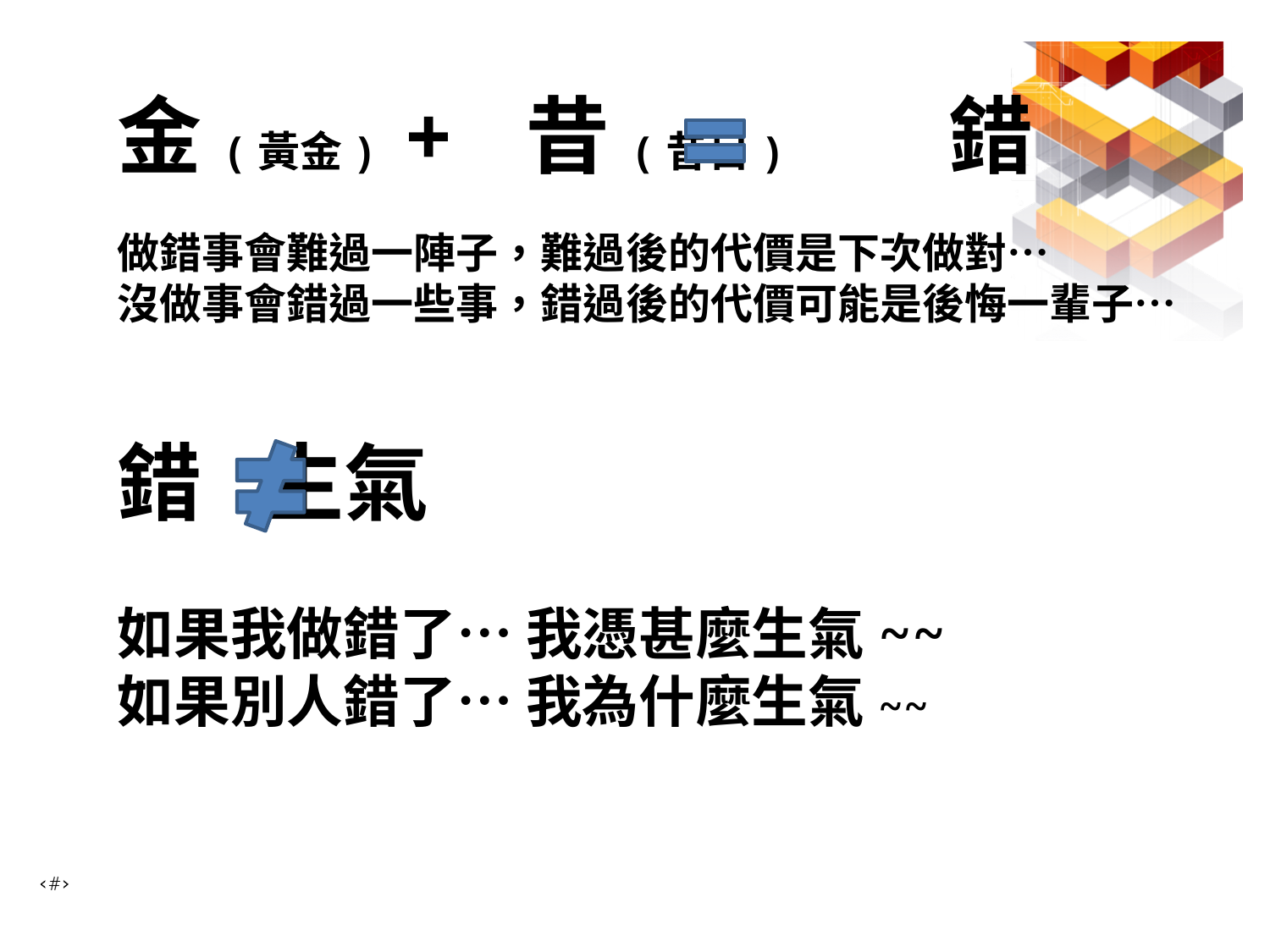

金(黃金) + 昔(昔日)      錯

做錯事會難過一陣子，難過後的代價是下次做對…
沒做事會錯過一些事，錯過後的代價可能是後悔一輩子…

錯   生氣

如果我做錯了… 我憑甚麼生氣~~
如果別人錯了… 我為什麼生氣~~